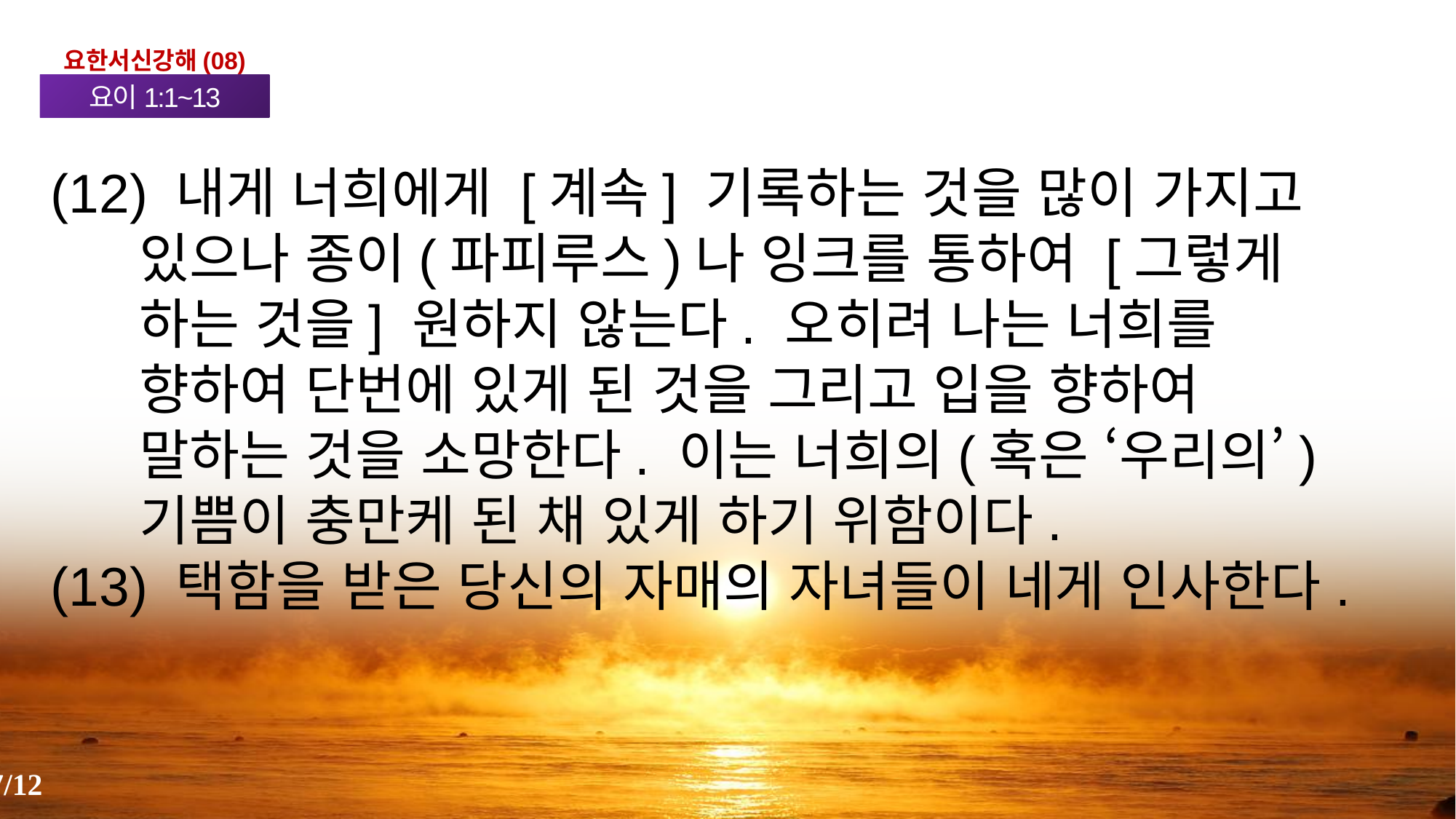

요한서신강해(08)
요이1:1~13

(12) 내게 너희에게 [계속] 기록하는 것을 많이 가지고 있으나 종이(파피루스)나 잉크를 통하여 [그렇게 하는 것을] 원하지 않는다. 오히려 나는 너희를 향하여 단번에 있게 된 것을 그리고 입을 향하여 말하는 것을 소망한다. 이는 너희의(혹은 ‘우리의’) 기쁨이 충만케 된 채 있게 하기 위함이다.
(13) 택함을 받은 당신의 자매의 자녀들이 네게 인사한다.